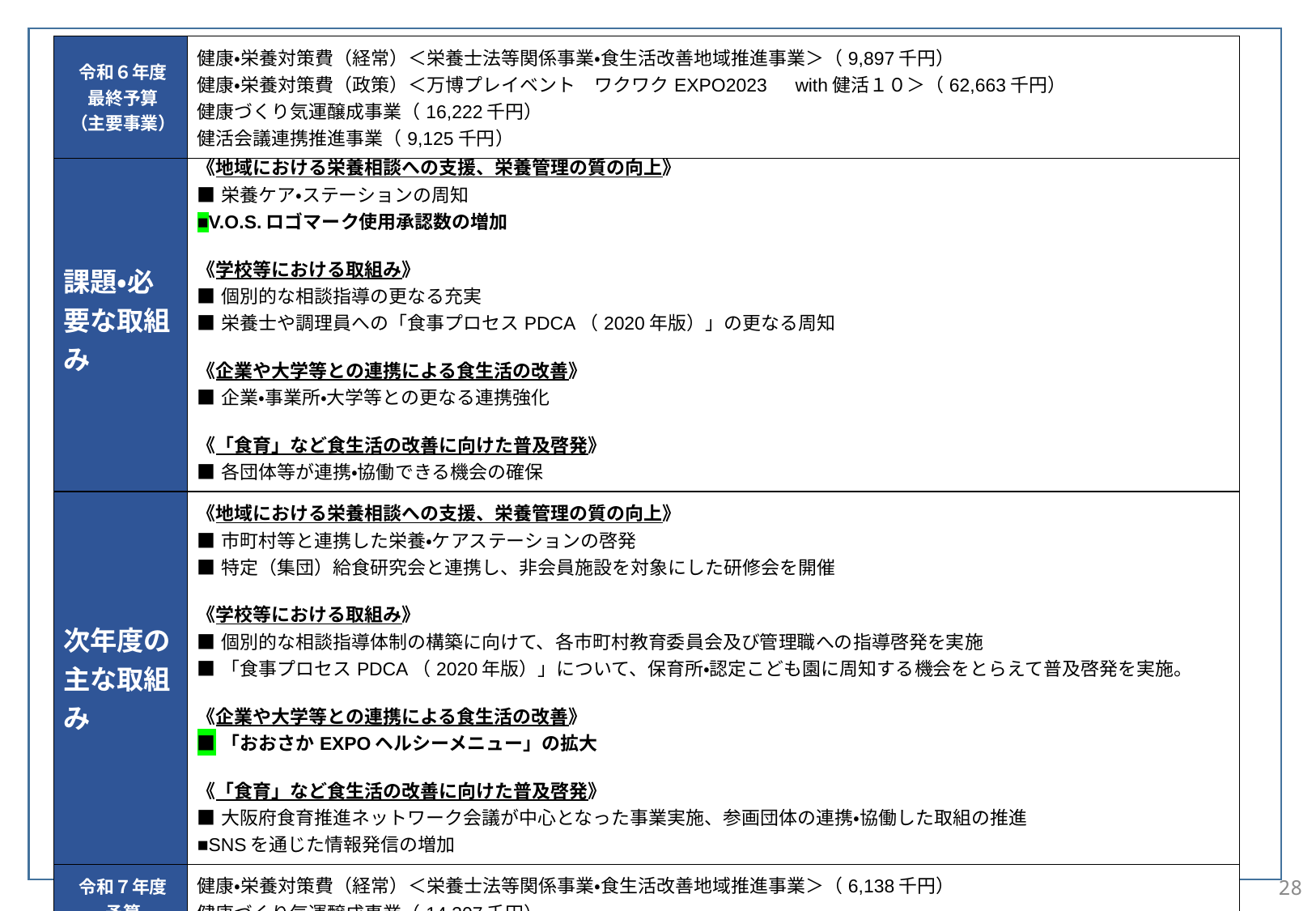

| 令和６年度 最終予算 （主要事業） | 健康・栄養対策費（経常）＜栄養士法等関係事業・食生活改善地域推進事業＞（9,897千円） 健康・栄養対策費（政策）＜万博プレイベント　ワクワクEXPO2023　with健活１０＞（62,663千円） 健康づくり気運醸成事業（16,222千円） 健活会議連携推進事業（9,125千円） |
| --- | --- |
| 課題・必要な取組み | 《地域における栄養相談への支援、栄養管理の質の向上》 ■栄養ケア・ステーションの周知 ■V.O.S.ロゴマーク使用承認数の増加 《学校等における取組み》 ■個別的な相談指導の更なる充実 ■栄養士や調理員への「食事プロセスPDCA（2020年版）」の更なる周知 《企業や大学等との連携による食生活の改善》 ■企業・事業所・大学等との更なる連携強化 《「食育」など食生活の改善に向けた普及啓発》 ■各団体等が連携・協働できる機会の確保 |
| --- | --- |
| 次年度の主な取組み | 《地域における栄養相談への支援、栄養管理の質の向上》 ■市町村等と連携した栄養・ケアステーションの啓発 ■特定（集団）給食研究会と連携し、非会員施設を対象にした研修会を開催 《学校等における取組み》 ■個別的な相談指導体制の構築に向けて、各市町村教育委員会及び管理職への指導啓発を実施 ■「食事プロセスPDCA（2020年版）」について、保育所・認定こども園に周知する機会をとらえて普及啓発を実施。 《企業や大学等との連携による食生活の改善》 ■「おおさかEXPOヘルシーメニュー」の拡大 《「食育」など食生活の改善に向けた普及啓発》 ■大阪府食育推進ネットワーク会議が中心となった事業実施、参画団体の連携・協働した取組の推進 ■SNSを通じた情報発信の増加 |
| 令和７年度 予算 （主要事業） | 健康・栄養対策費（経常）＜栄養士法等関係事業・食生活改善地域推進事業＞（6,138千円） 健康づくり気運醸成事業（14,307千円） 健活会議連携推進事業（7,890千円） |
28